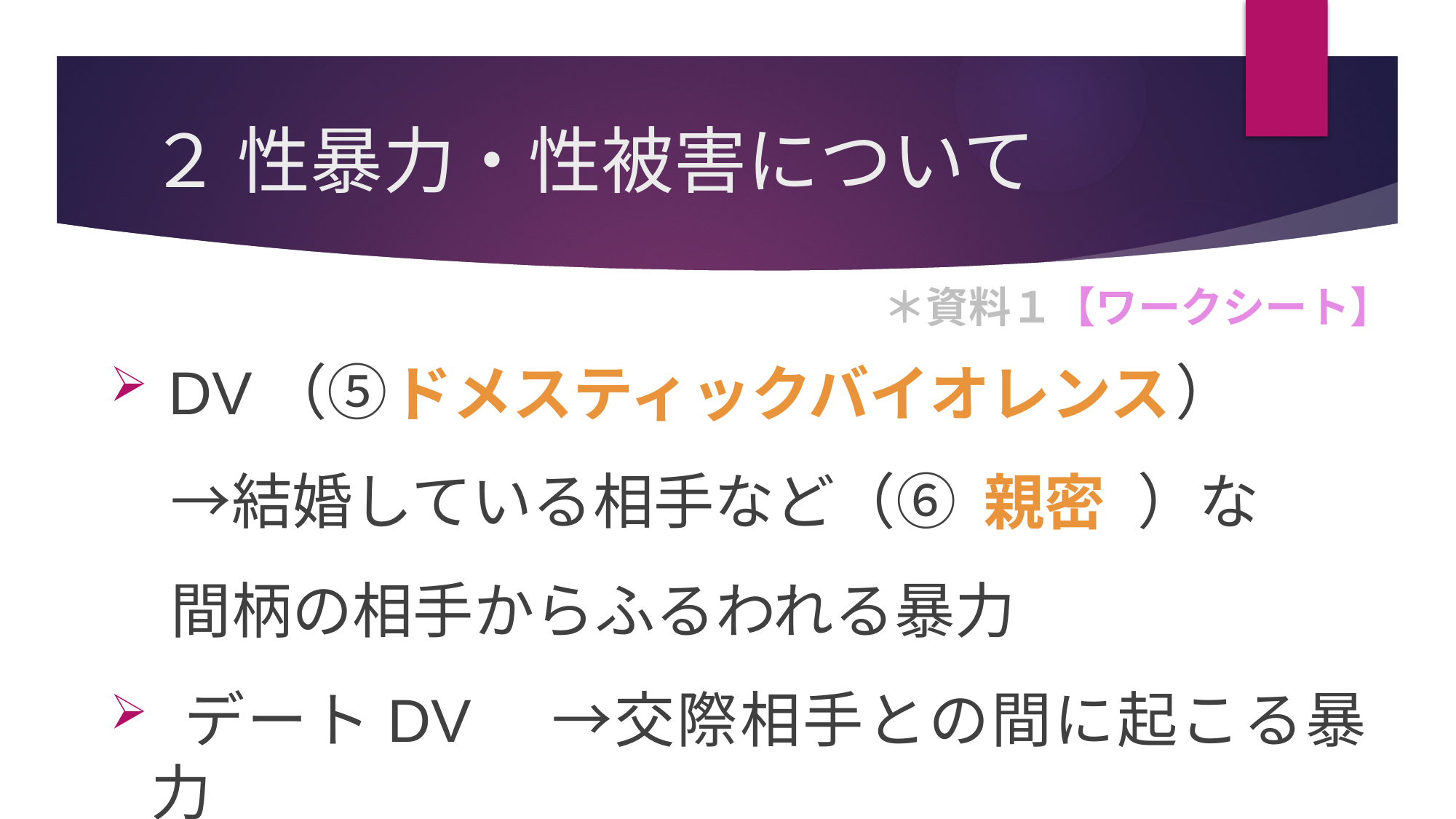

# ２ 性暴力・性被害について
＊資料１【ワークシート】
 DV（⑤　　　　　　　　　　　　　）
　→結婚している相手など（⑥　　　）な
　間柄の相手からふるわれる暴力
 デートDV　→交際相手との間に起こる暴力

ドメスティックバイオレンス
親密